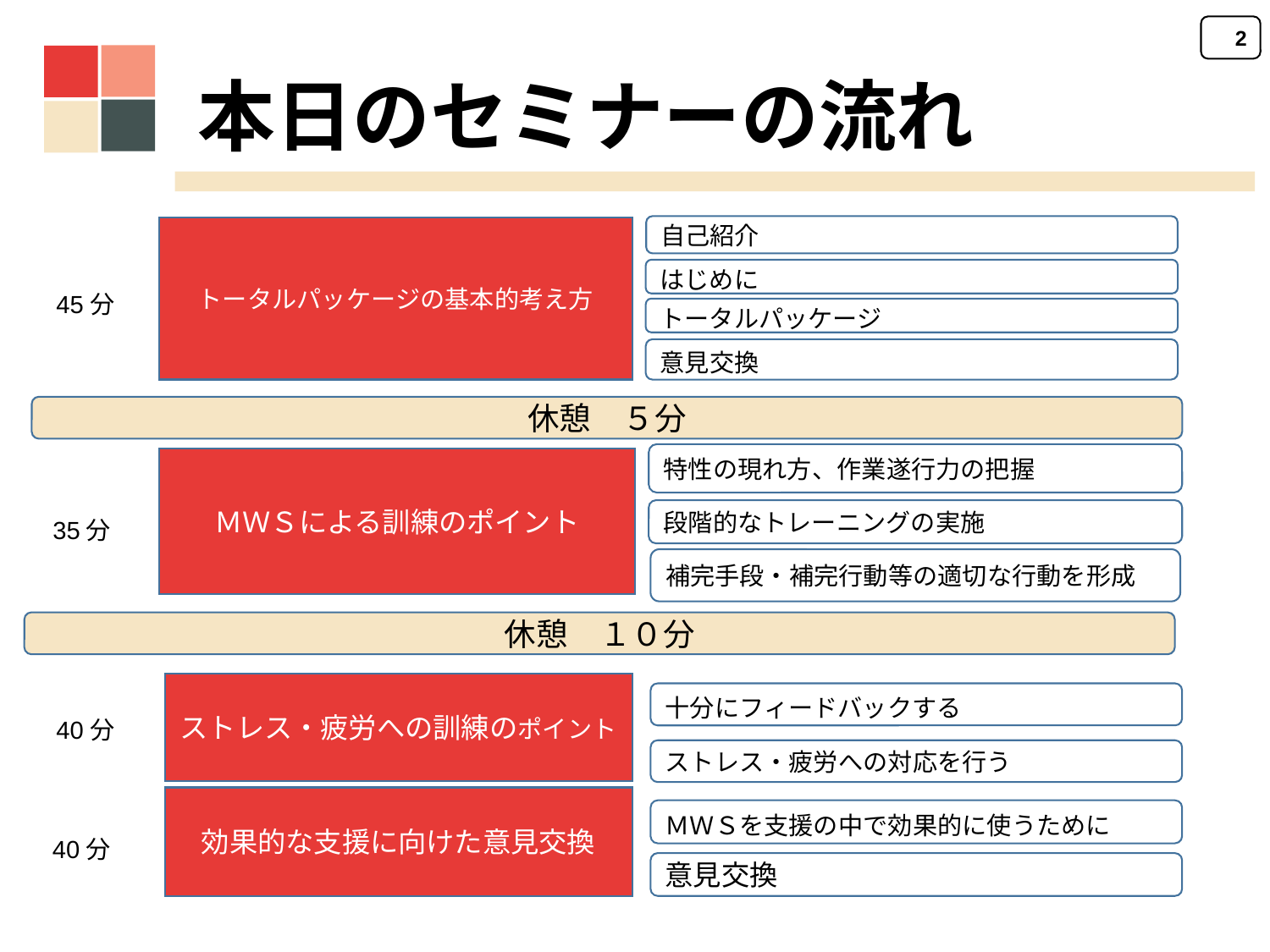

2

本日のセミナーの流れ

自己紹介
トータルパッケージの基本的考え方
はじめに
トータルパッケージ
意見交換
45分
休憩　５分
特性の現れ方、作業遂行力の把握
ＭＷＳによる訓練のポイント
段階的なトレーニングの実施
補完手段・補完行動等の適切な行動を形成
35分
休憩　１０分
ストレス・疲労への訓練のポイント
十分にフィードバックする
ストレス・疲労への対応を行う
効果的な支援に向けた意見交換
ＭＷＳを支援の中で効果的に使うために
意見交換
40分
40分